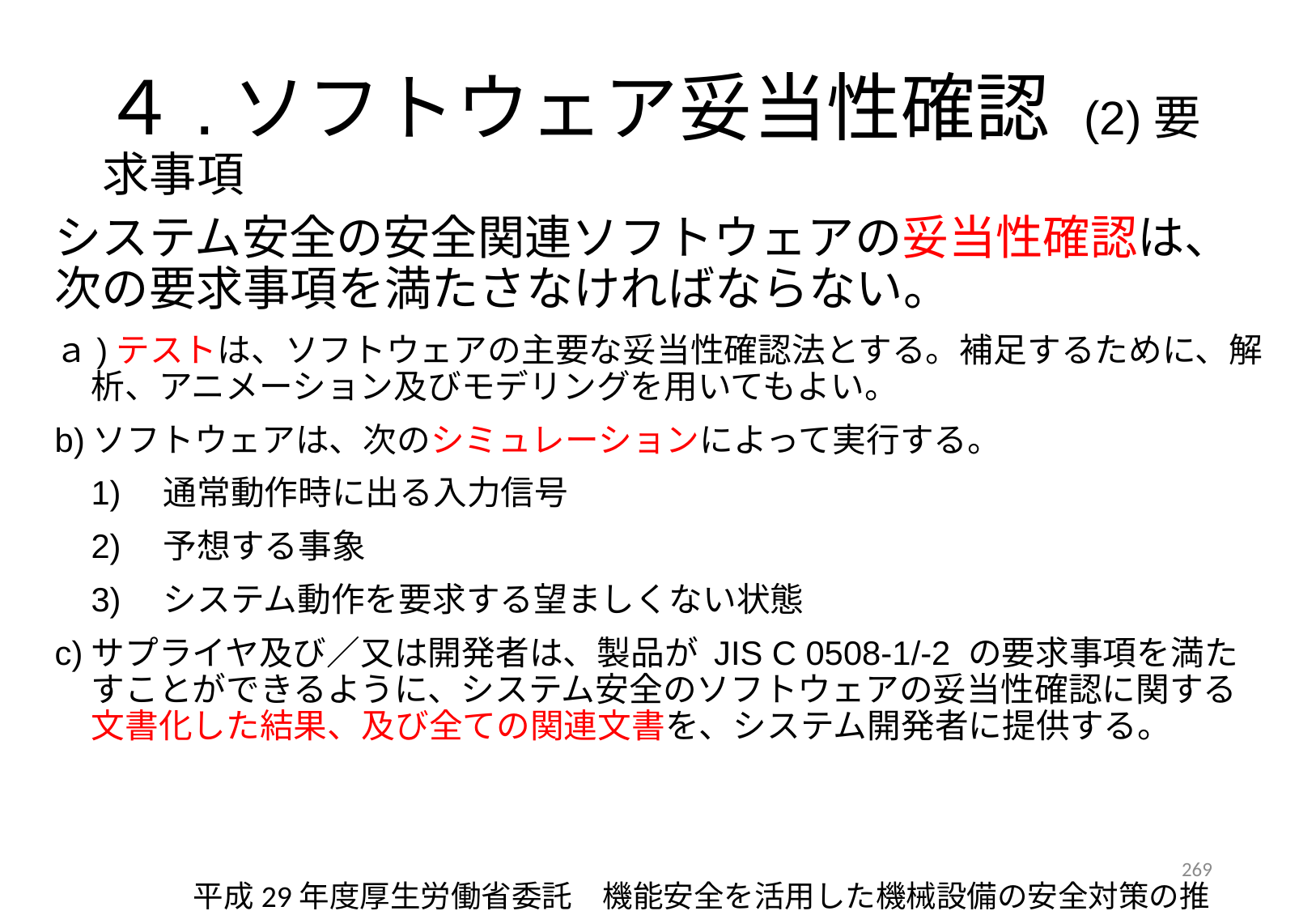

# ４.ソフトウェア妥当性確認 (2)要求事項
システム安全の安全関連ソフトウェアの妥当性確認は、次の要求事項を満たさなければならない。
ａ)テストは、ソフトウェアの主要な妥当性確認法とする。補足するために、解析、アニメーション及びモデリングを用いてもよい。
b)ソフトウェアは、次のシミュレーションによって実行する。
1)　通常動作時に出る入力信号
2)　予想する事象
3)　システム動作を要求する望ましくない状態
c)サプライヤ及び／又は開発者は、製品が JIS C 0508-1/-2 の要求事項を満たすことができるように、システム安全のソフトウェアの妥当性確認に関する文書化した結果、及び全ての関連文書を、システム開発者に提供する。

269
平成29年度厚生労働省委託　機能安全を活用した機械設備の安全対策の推進事業　機能安全活用テキスト